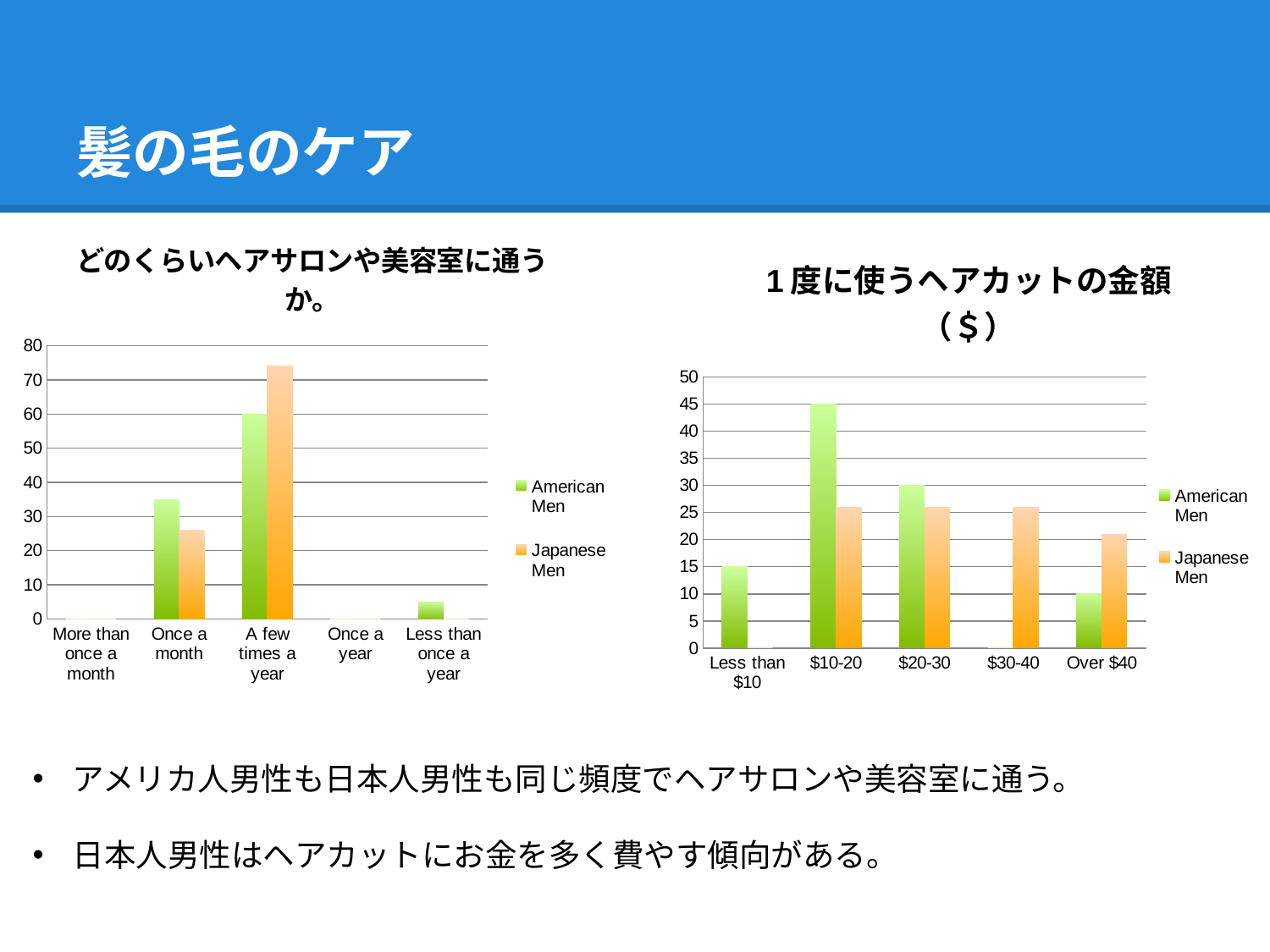

# 髪の毛のケア

### Chart: どのくらいヘアサロンや美容室に通うか。

| Category | American Men | Japanese Men |
|---|---|---|
| More than once a month | 0.0 | 0.0 |
| Once a month | 35.0 | 26.0 |
| A few times a year | 60.0 | 74.0 |
| Once a year | 0.0 | 0.0 |
| Less than once a year | 5.0 | 0.0 |

### Chart: 1度に使うヘアカットの金額（＄）

| Category | American Men | Japanese Men |
|---|---|---|
| Less than $10 | 15.0 | 0.0 |
| $10-20 | 45.0 | 26.0 |
| $20-30 | 30.0 | 26.0 |
| $30-40 | 0.0 | 26.0 |
| Over $40 | 10.0 | 21.0 |
アメリカ人男性も日本人男性も同じ頻度でヘアサロンや美容室に通う。

日本人男性はヘアカットにお金を多く費やす傾向がある。